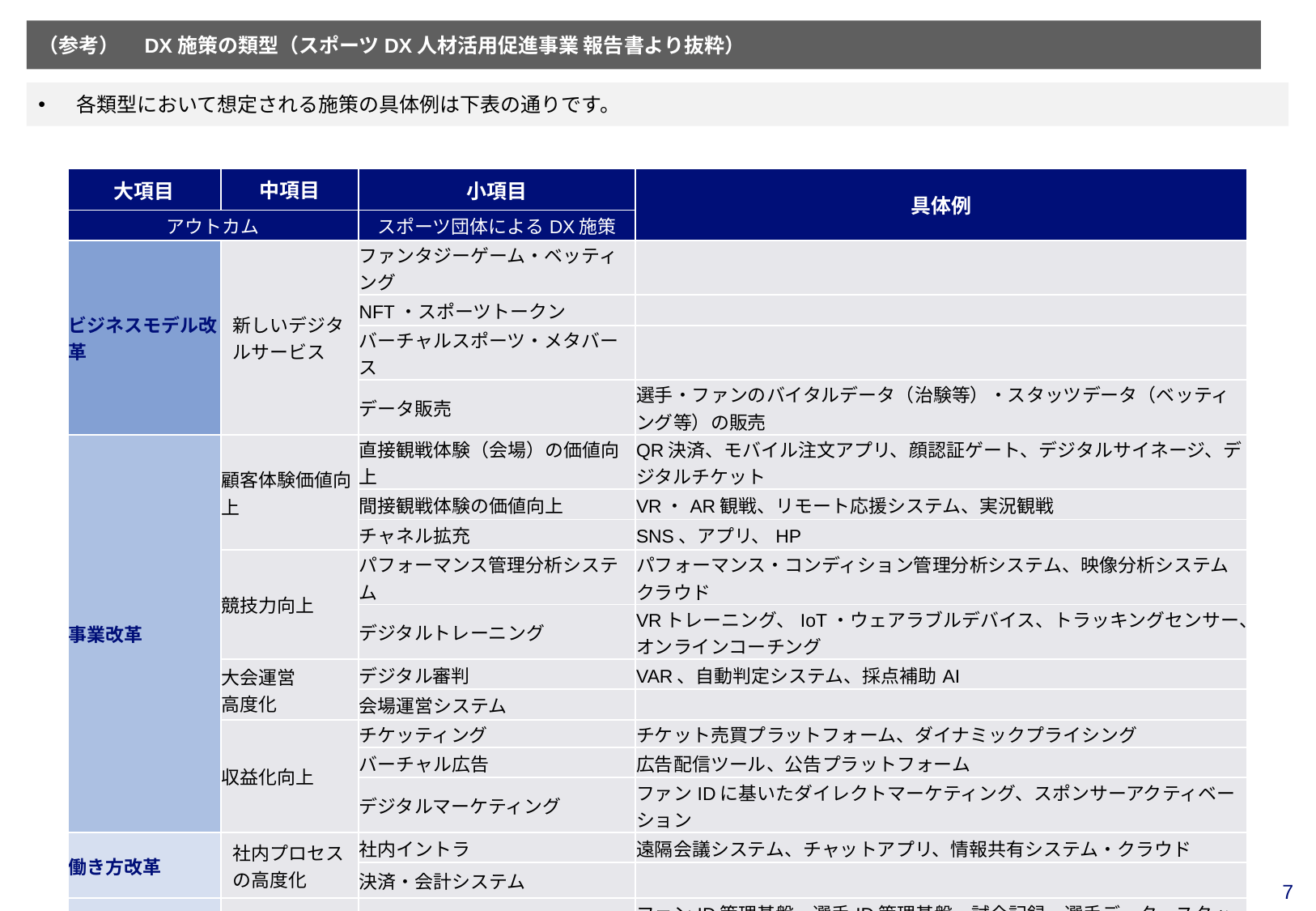

（参考）　DX施策の類型（スポーツDX人材活用促進事業 報告書より抜粋）
各類型において想定される施策の具体例は下表の通りです。
| 大項目 | 中項目 | 小項目 | 具体例 |
| --- | --- | --- | --- |
| アウトカム |  | スポーツ団体によるDX施策 |  |
| ビジネスモデル改革 | 新しいデジタルサービス | ファンタジーゲーム・ベッティング |  |
|  |  | NFT・スポーツトークン |  |
|  |  | バーチャルスポーツ・メタバース |  |
|  |  | データ販売 | 選手・ファンのバイタルデータ（治験等）・スタッツデータ（ベッティング等）の販売 |
| 事業改革 | 顧客体験価値向上 | 直接観戦体験（会場）の価値向上 | QR決済、モバイル注文アプリ、顔認証ゲート、デジタルサイネージ、デジタルチケット |
|  |  | 間接観戦体験の価値向上 | VR・AR観戦、リモート応援システム、実況観戦 |
|  |  | チャネル拡充 | SNS、アプリ、HP |
|  | 競技力向上 | パフォーマンス管理分析システム | パフォーマンス・コンディション管理分析システム、映像分析システムクラウド |
|  |  | デジタルトレーニング | VRトレーニング、IoT・ウェアラブルデバイス、トラッキングセンサー、オンラインコーチング |
|  | 大会運営 高度化 | デジタル審判 | VAR、自動判定システム、採点補助AI |
|  |  | 会場運営システム |  |
|  | 収益化向上 | チケッティング | チケット売買プラットフォーム、ダイナミックプライシング |
|  |  | バーチャル広告 | 広告配信ツール、公告プラットフォーム |
|  |  | デジタルマーケティング | ファンIDに基いたダイレクトマーケティング、スポンサーアクティベーション |
| 働き方改革 | 社内プロセスの高度化 | 社内イントラ | 遠隔会議システム、チャットアプリ、情報共有システム・クラウド |
|  |  | 決済・会計システム |  |
| インフラ改革 | インフラシステムの高度化 | データ管理・分析基盤 | ファンID管理基盤、選手ID管理基盤、試合記録、選手データ、スタッツデータ |
|  |  | 放映・配信基盤 | 放映・放送コンテンツの制作・保管・加工基盤 |
|  |  | セキュリティシステム | 著作権侵害発見ツール |